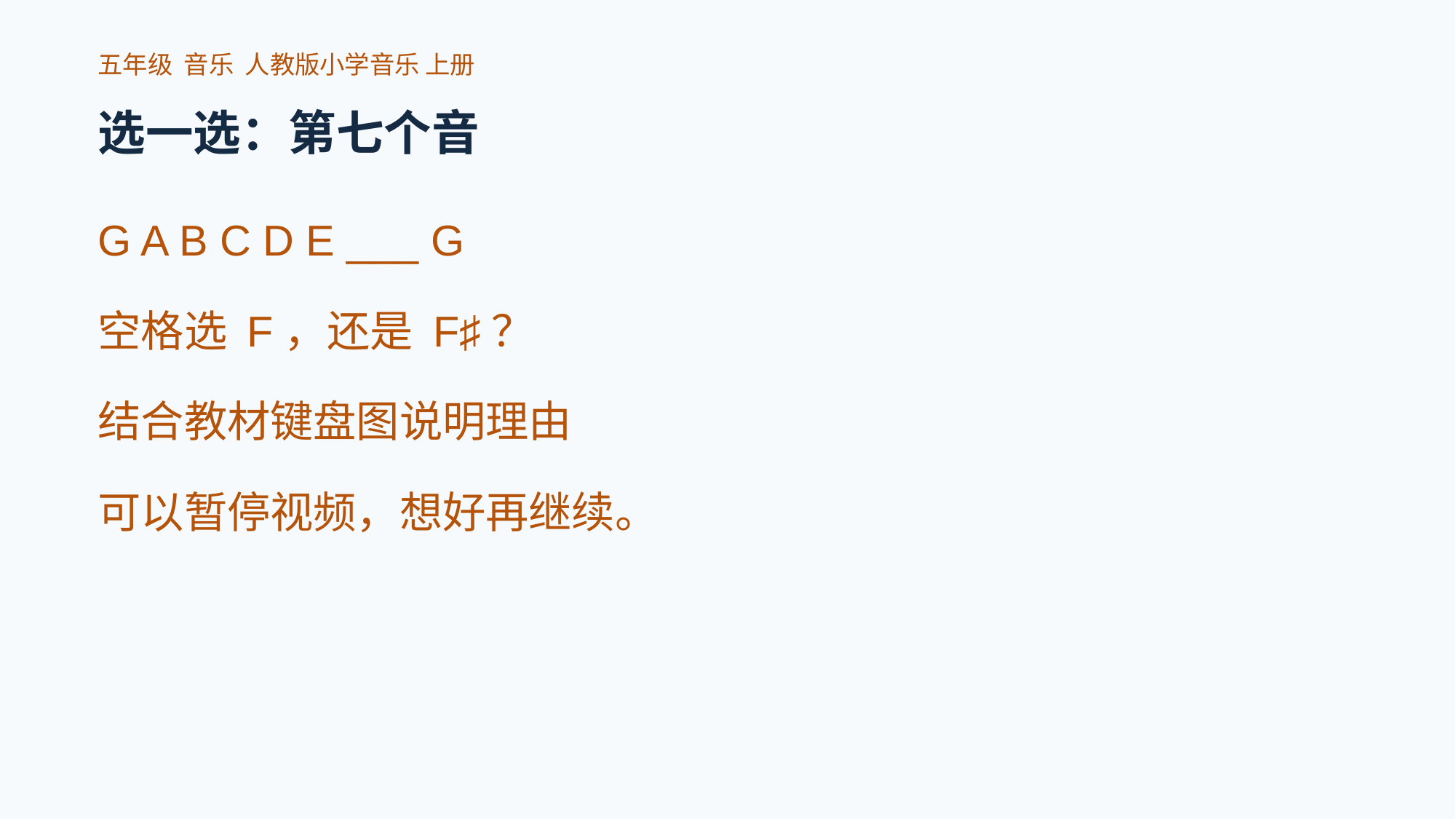

五年级  音乐  人教版小学音乐 上册
选一选：第七个音
G A B C D E ___ G
空格选 F，还是 F♯？
结合教材键盘图说明理由
可以暂停视频，想好再继续。